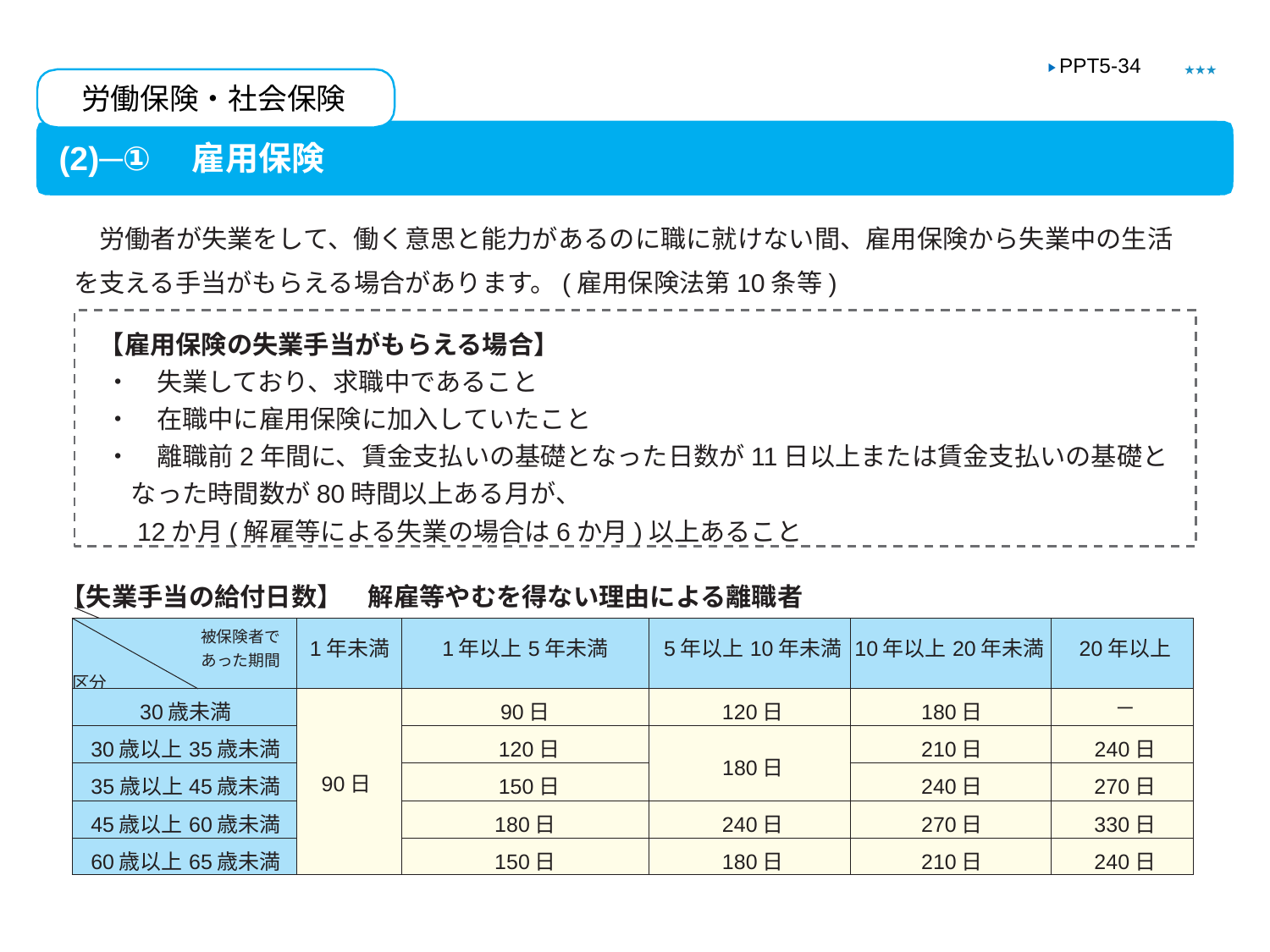

★★★
▶ PPT5-34

労働保険・社会保険

(2)─①　雇用保険
　労働者が失業をして、働く意思と能力があるのに職に就けない間、雇用保険から失業中の生活を支える手当がもらえる場合があります。(雇用保険法第10条等)
【雇用保険の失業手当がもらえる場合】
・　失業しており、求職中であること
・　在職中に雇用保険に加入していたこと
・　離職前2年間に、賃金支払いの基礎となった日数が11日以上または賃金支払いの基礎と
　なった時間数が80時間以上ある月が、
　12か月(解雇等による失業の場合は6か月)以上あること
【失業手当の給付日数】　解雇等やむを得ない理由による離職者

| 被保険者で 　　　　　あった期間 区分 | 1年未満 | 1年以上5年未満 | 5年以上10年未満 | 10年以上20年未満 | 20年以上 |
| --- | --- | --- | --- | --- | --- |
| 30歳未満 | 90日 | 90日 | 120日 | 180日 | ─ |
| 30歳以上35歳未満 |  | 120日 | 180日 | 210日 | 240日 |
| 35歳以上45歳未満 |  | 150日 |  | 240日 | 270日 |
| 45歳以上60歳未満 |  | 180日 | 240日 | 270日 | 330日 |
| 60歳以上65歳未満 |  | 150日 | 180日 | 210日 | 240日 |